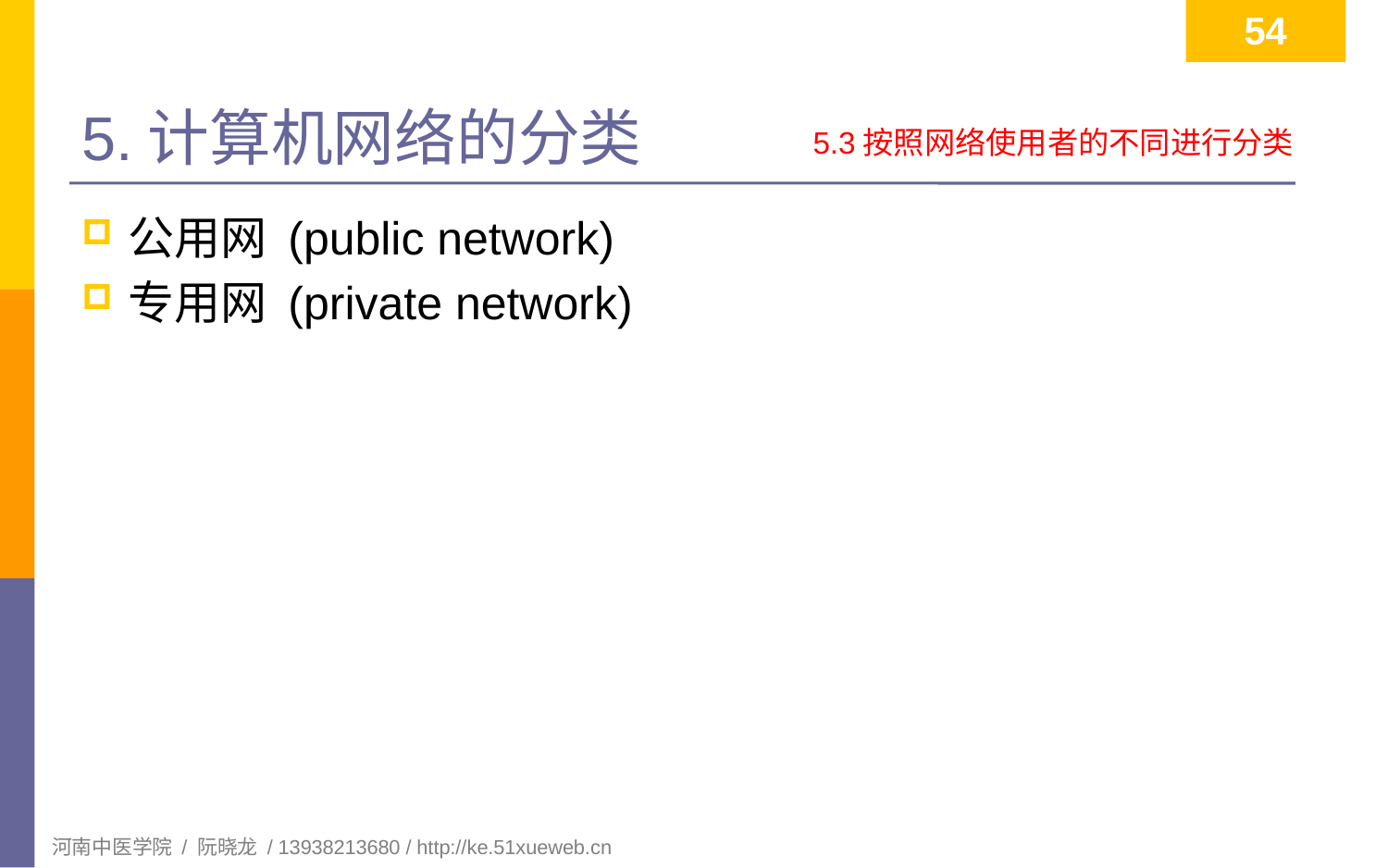

54
# 5.计算机网络的分类
5.3按照网络使用者的不同进行分类
公用网 (public network)
专用网 (private network)